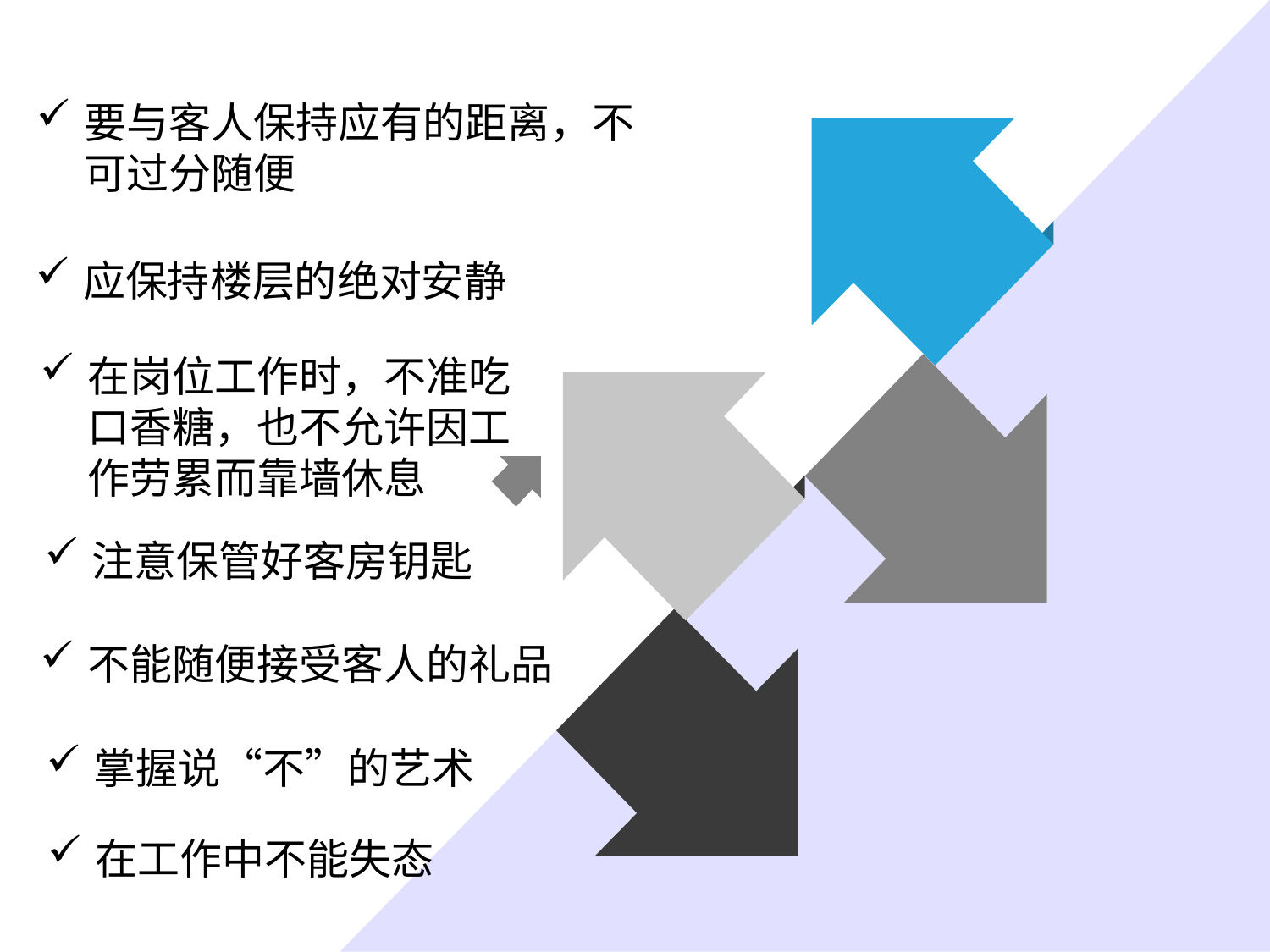

要与客人保持应有的距离，不可过分随便
应保持楼层的绝对安静
在岗位工作时，不准吃口香糖，也不允许因工作劳累而靠墙休息
注意保管好客房钥匙
不能随便接受客人的礼品
掌握说“不”的艺术
在工作中不能失态